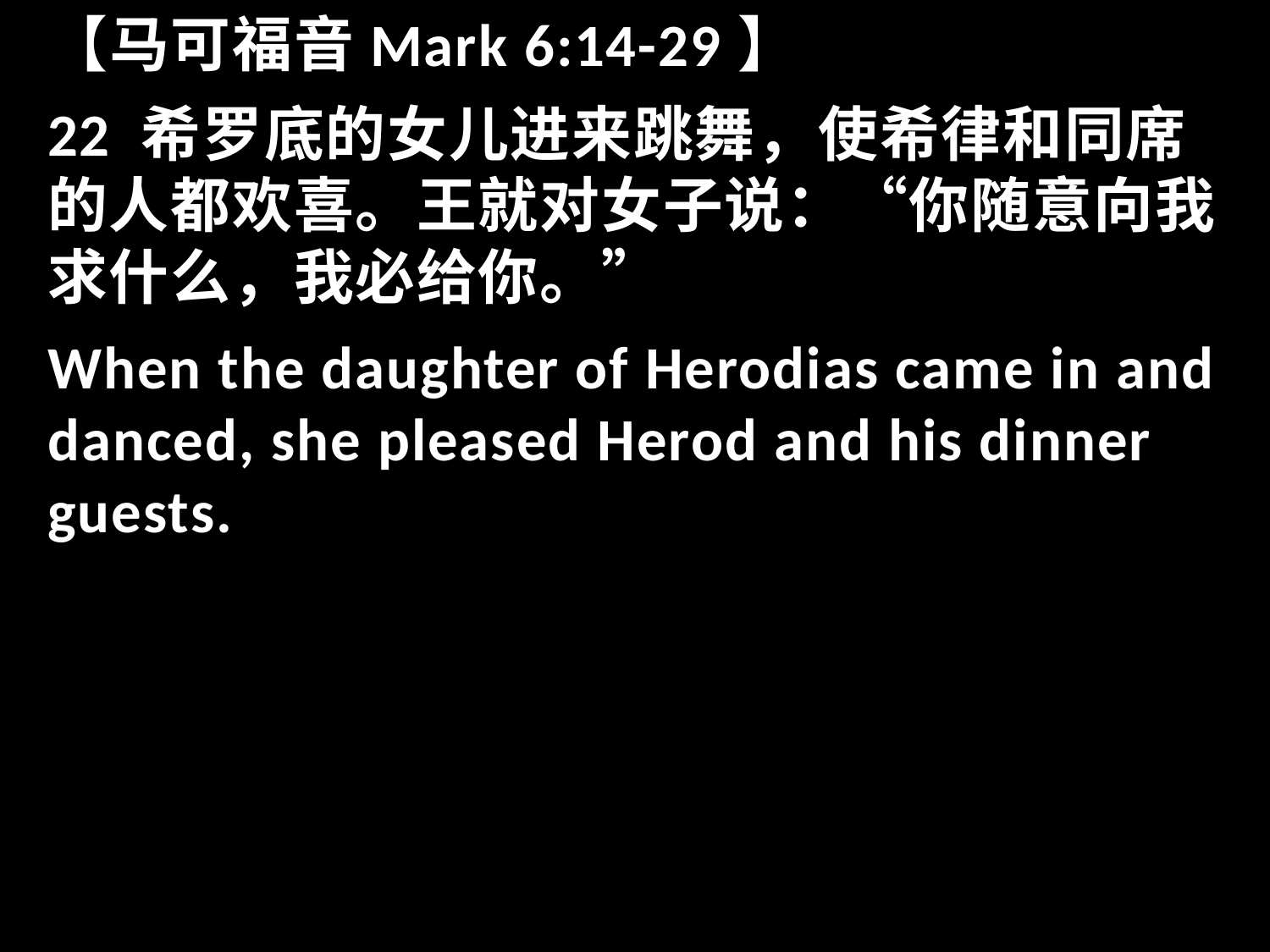

【马可福音Mark 6:14-29】
22 希罗底的女儿进来跳舞，使希律和同席的人都欢喜。王就对女子说：“你随意向我求什么，我必给你。”
When the daughter of Herodias came in and danced, she pleased Herod and his dinner guests.